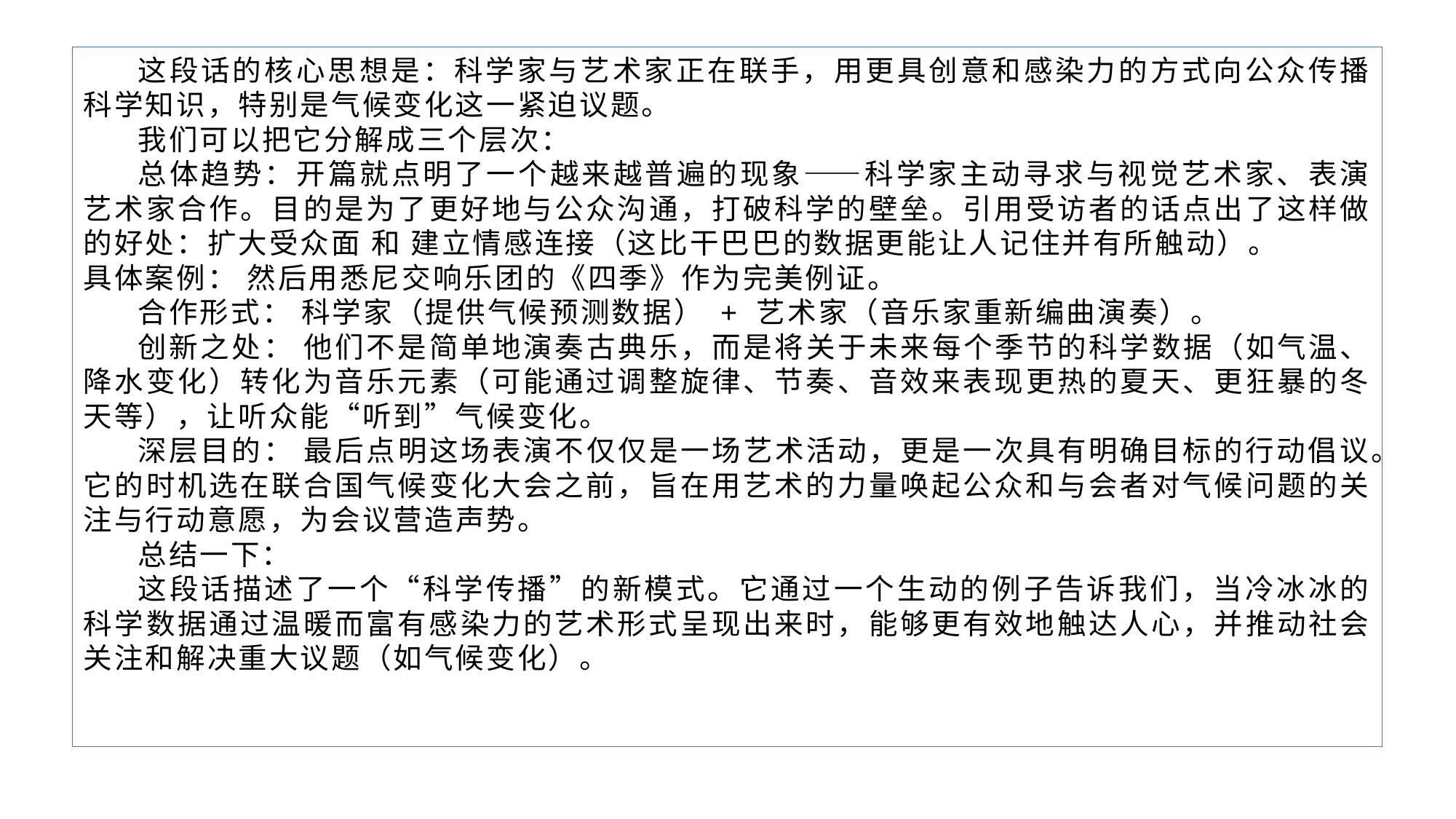

这段话的核心思想是：科学家与艺术家正在联手，用更具创意和感染力的方式向公众传播科学知识，特别是气候变化这一紧迫议题。
我们可以把它分解成三个层次：
总体趋势：开篇就点明了一个越来越普遍的现象——科学家主动寻求与视觉艺术家、表演艺术家合作。目的是为了更好地与公众沟通，打破科学的壁垒。引用受访者的话点出了这样做的好处：扩大受众面 和 建立情感连接（这比干巴巴的数据更能让人记住并有所触动）。
具体案例： 然后用悉尼交响乐团的《四季》作为完美例证。
合作形式： 科学家（提供气候预测数据） + 艺术家（音乐家重新编曲演奏）。
创新之处： 他们不是简单地演奏古典乐，而是将关于未来每个季节的科学数据（如气温、降水变化）转化为音乐元素（可能通过调整旋律、节奏、音效来表现更热的夏天、更狂暴的冬天等），让听众能“听到”气候变化。
深层目的： 最后点明这场表演不仅仅是一场艺术活动，更是一次具有明确目标的行动倡议。它的时机选在联合国气候变化大会之前，旨在用艺术的力量唤起公众和与会者对气候问题的关注与行动意愿，为会议营造声势。
总结一下：
这段话描述了一个“科学传播”的新模式。它通过一个生动的例子告诉我们，当冷冰冰的科学数据通过温暖而富有感染力的艺术形式呈现出来时，能够更有效地触达人心，并推动社会关注和解决重大议题（如气候变化）。